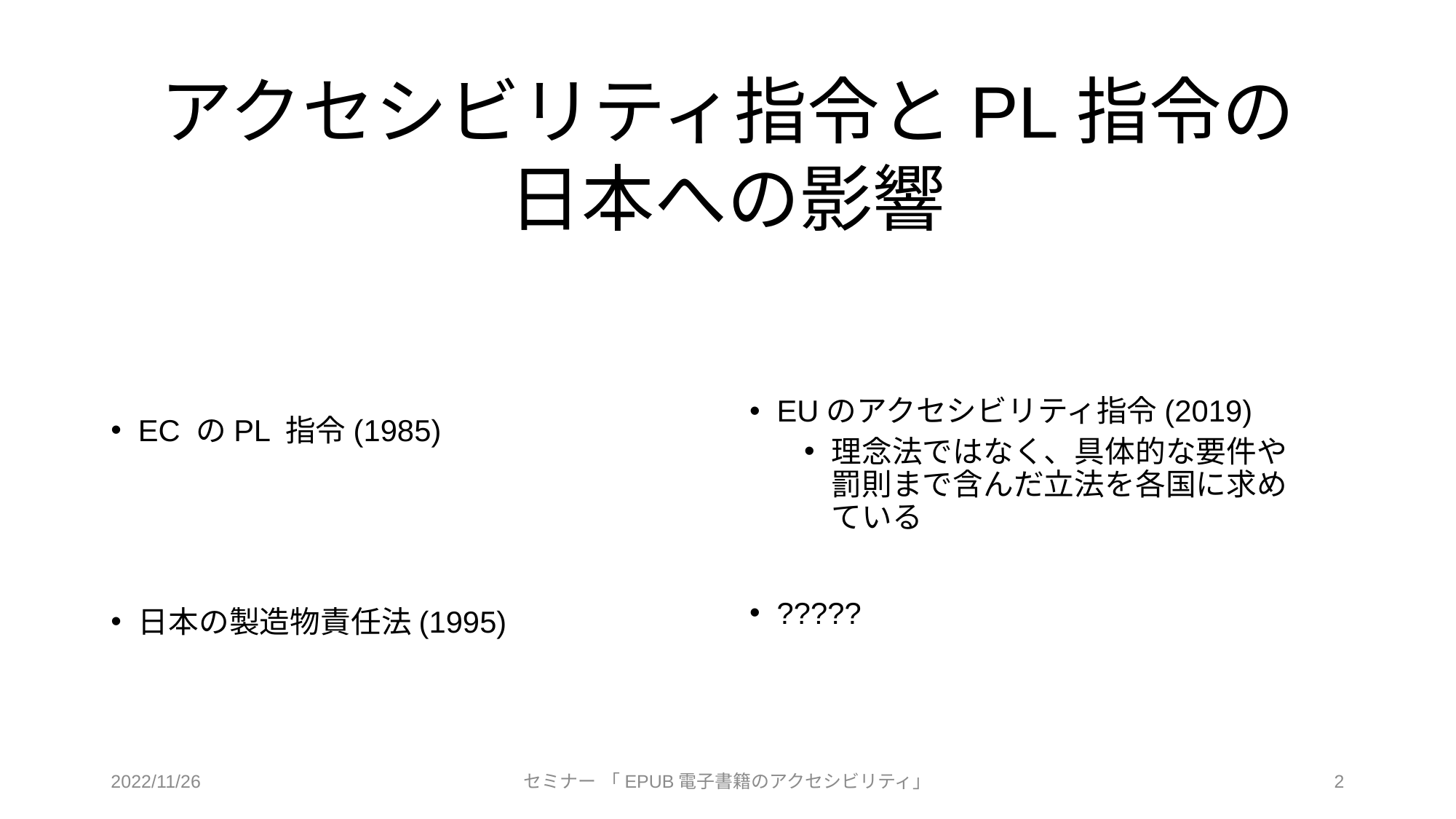

# アクセシビリティ指令とPL指令の 日本への影響
EUのアクセシビリティ指令(2019)
理念法ではなく、具体的な要件や罰則まで含んだ立法を各国に求めている

?????
EC のPL 指令(1985)

日本の製造物責任法(1995)

2022/11/26
セミナー 「EPUB電子書籍のアクセシビリティ」
2